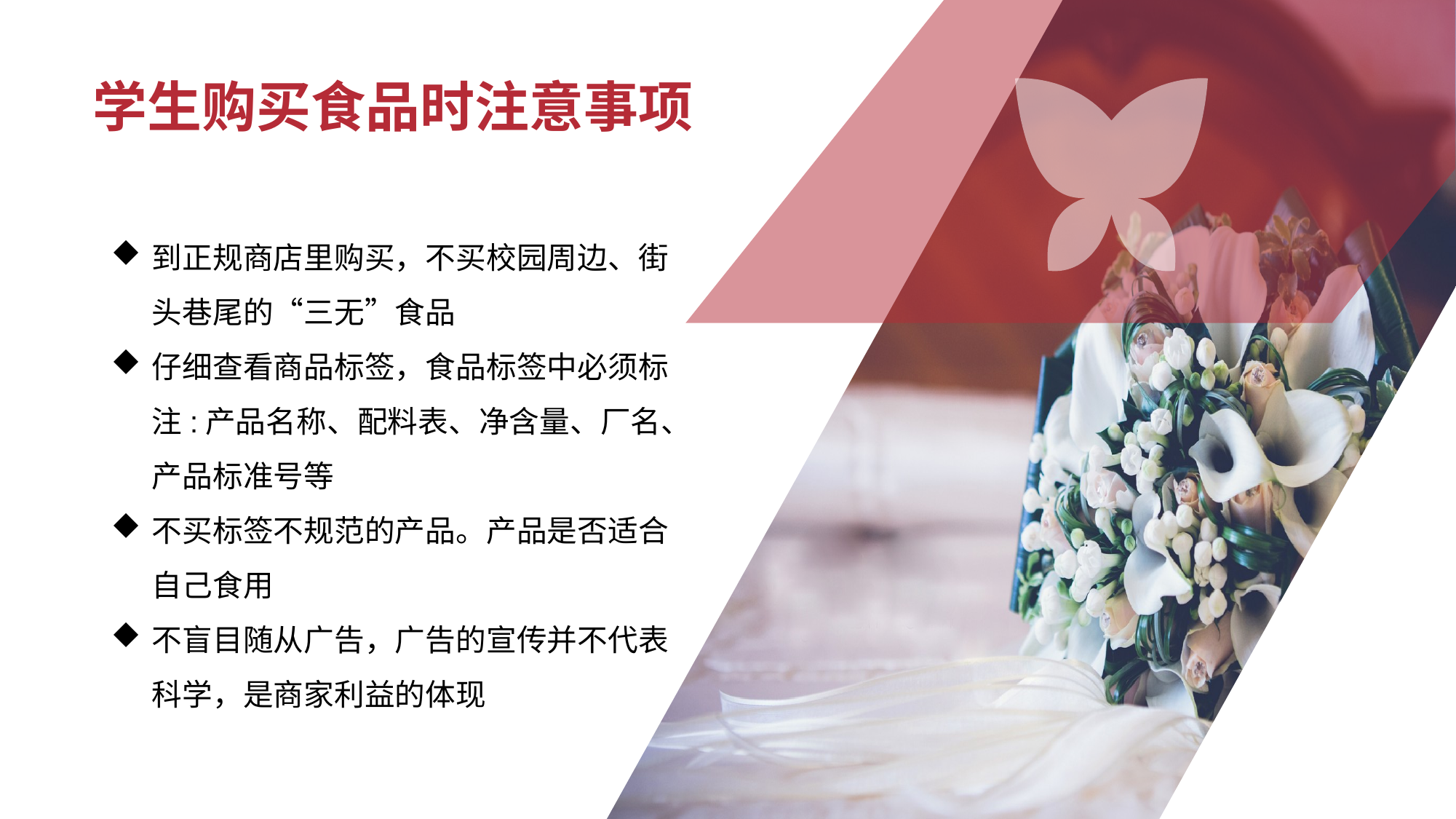

学生购买食品时注意事项
到正规商店里购买，不买校园周边、街头巷尾的“三无”食品
仔细查看商品标签，食品标签中必须标注:产品名称、配料表、净含量、厂名、产品标准号等
不买标签不规范的产品。产品是否适合自己食用
不盲目随从广告，广告的宣传并不代表科学，是商家利益的体现